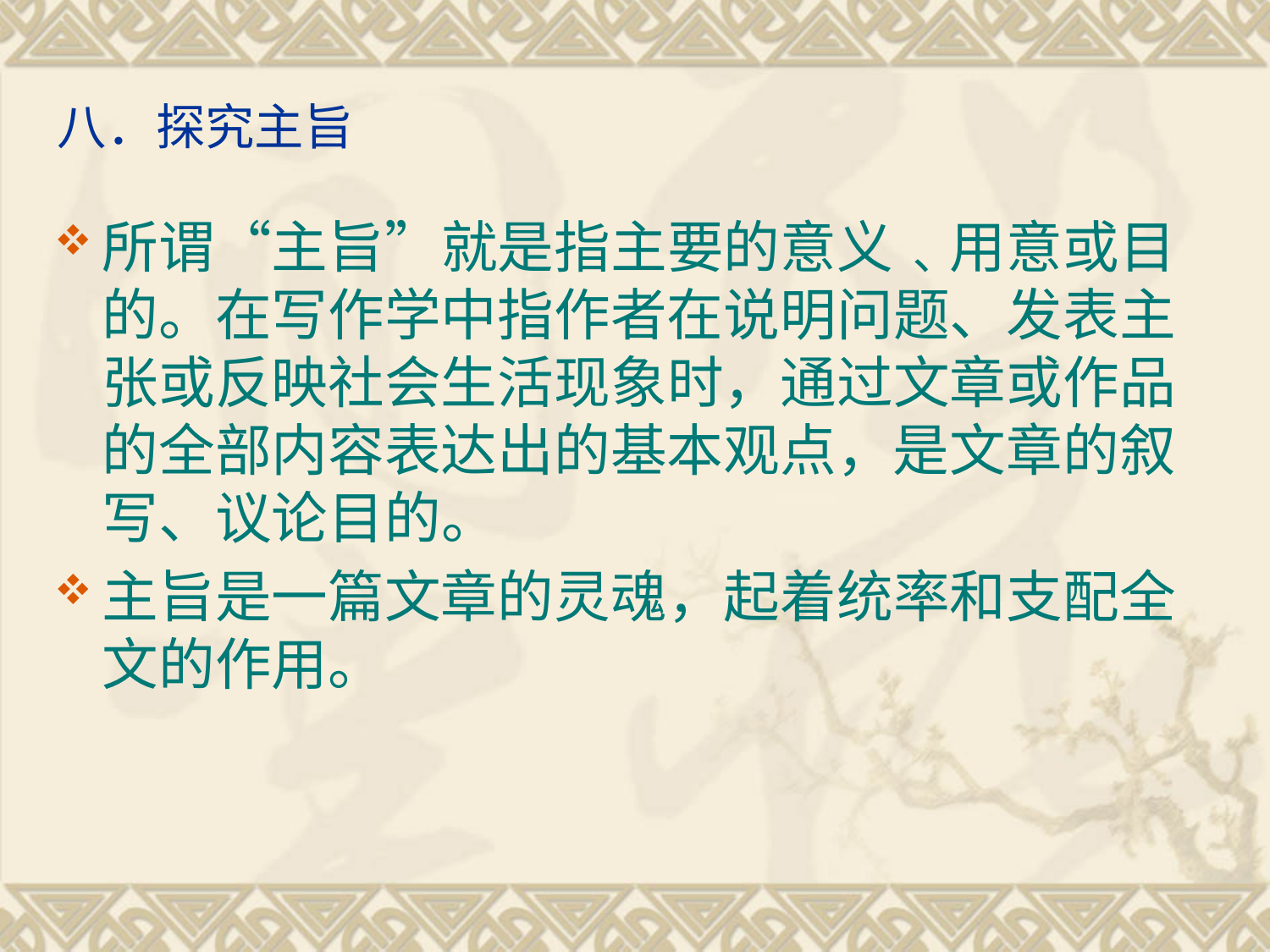

# 八．探究主旨
所谓“主旨”就是指主要的意义﹑用意或目的。在写作学中指作者在说明问题、发表主张或反映社会生活现象时，通过文章或作品的全部内容表达出的基本观点，是文章的叙写、议论目的。
主旨是一篇文章的灵魂，起着统率和支配全文的作用。